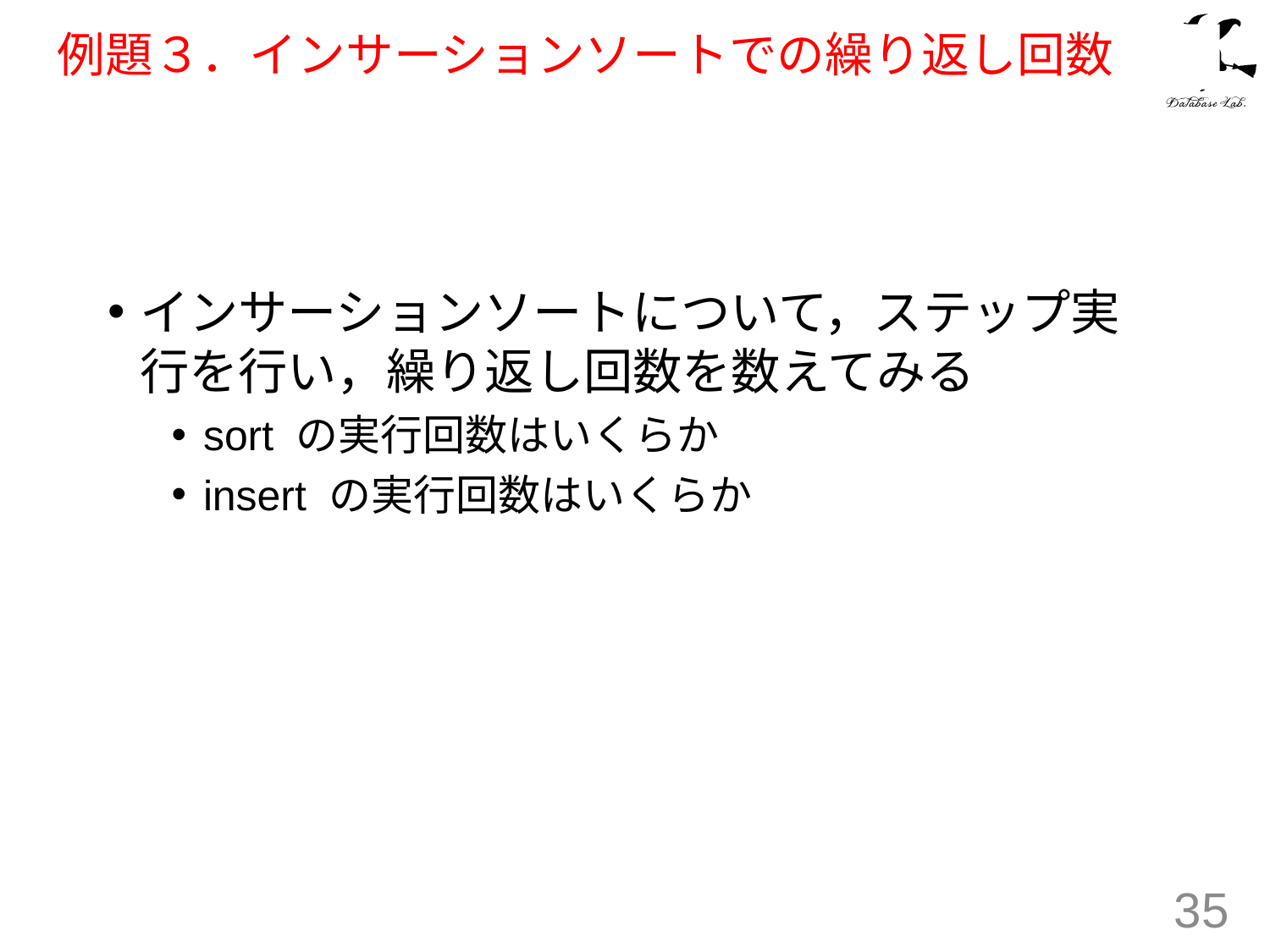

# 例題３．インサーションソートでの繰り返し回数
インサーションソートについて，ステップ実行を行い，繰り返し回数を数えてみる
sort の実行回数はいくらか
insert の実行回数はいくらか

35